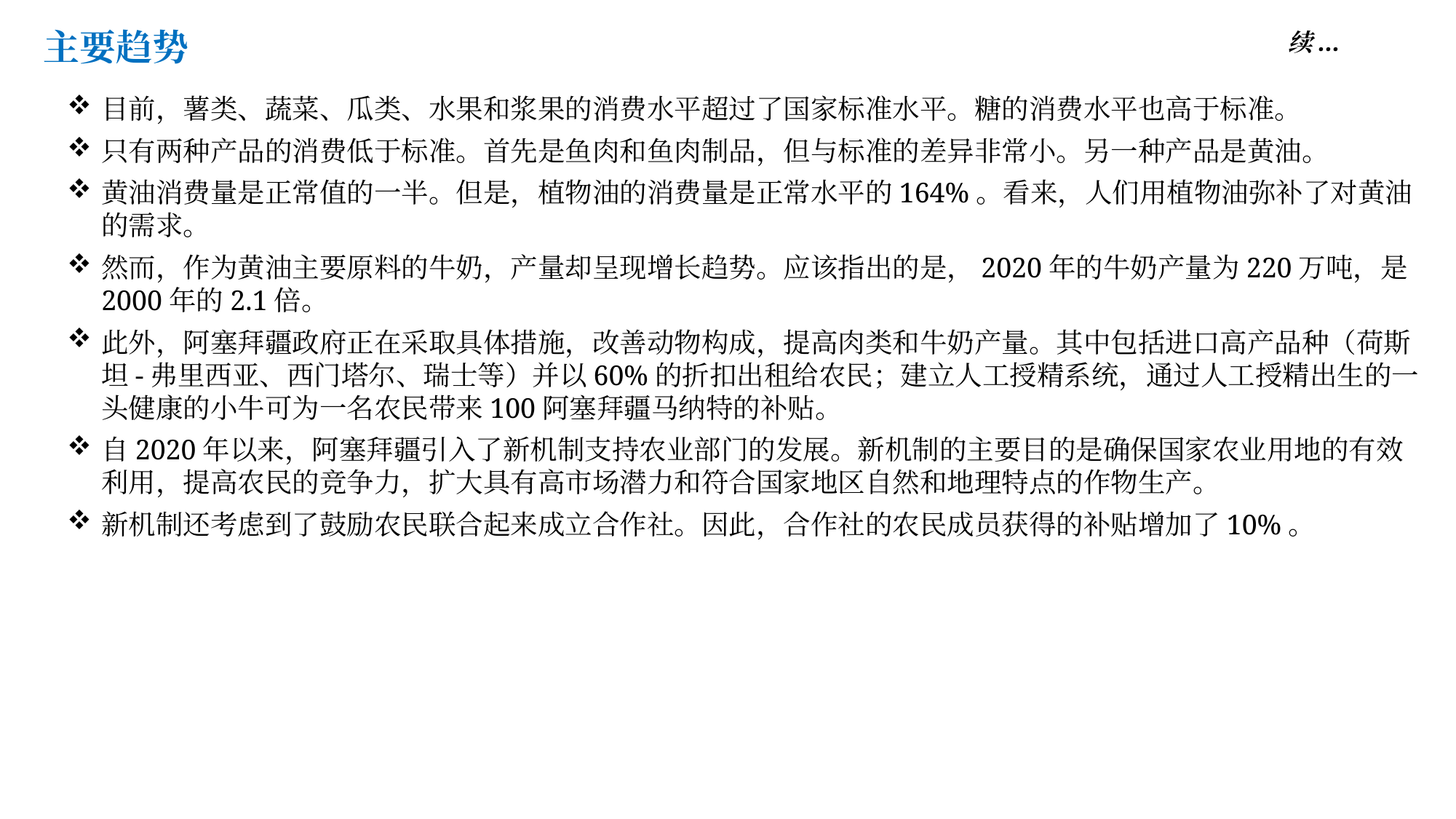

主要趋势
续...
目前，薯类、蔬菜、瓜类、水果和浆果的消费水平超过了国家标准水平。糖的消费水平也高于标准。
只有两种产品的消费低于标准。首先是鱼肉和鱼肉制品，但与标准的差异非常小。另一种产品是黄油。
黄油消费量是正常值的一半。但是，植物油的消费量是正常水平的164%。看来，人们用植物油弥补了对黄油的需求。
然而，作为黄油主要原料的牛奶，产量却呈现增长趋势。应该指出的是，2020年的牛奶产量为220万吨，是2000年的2.1倍。
此外，阿塞拜疆政府正在采取具体措施，改善动物构成，提高肉类和牛奶产量。其中包括进口高产品种（荷斯坦-弗里西亚、西门塔尔、瑞士等）并以60%的折扣出租给农民；建立人工授精系统，通过人工授精出生的一头健康的小牛可为一名农民带来100阿塞拜疆马纳特的补贴。
自2020年以来，阿塞拜疆引入了新机制支持农业部门的发展。新机制的主要目的是确保国家农业用地的有效利用，提高农民的竞争力，扩大具有高市场潜力和符合国家地区自然和地理特点的作物生产。
新机制还考虑到了鼓励农民联合起来成立合作社。因此，合作社的农民成员获得的补贴增加了10%。